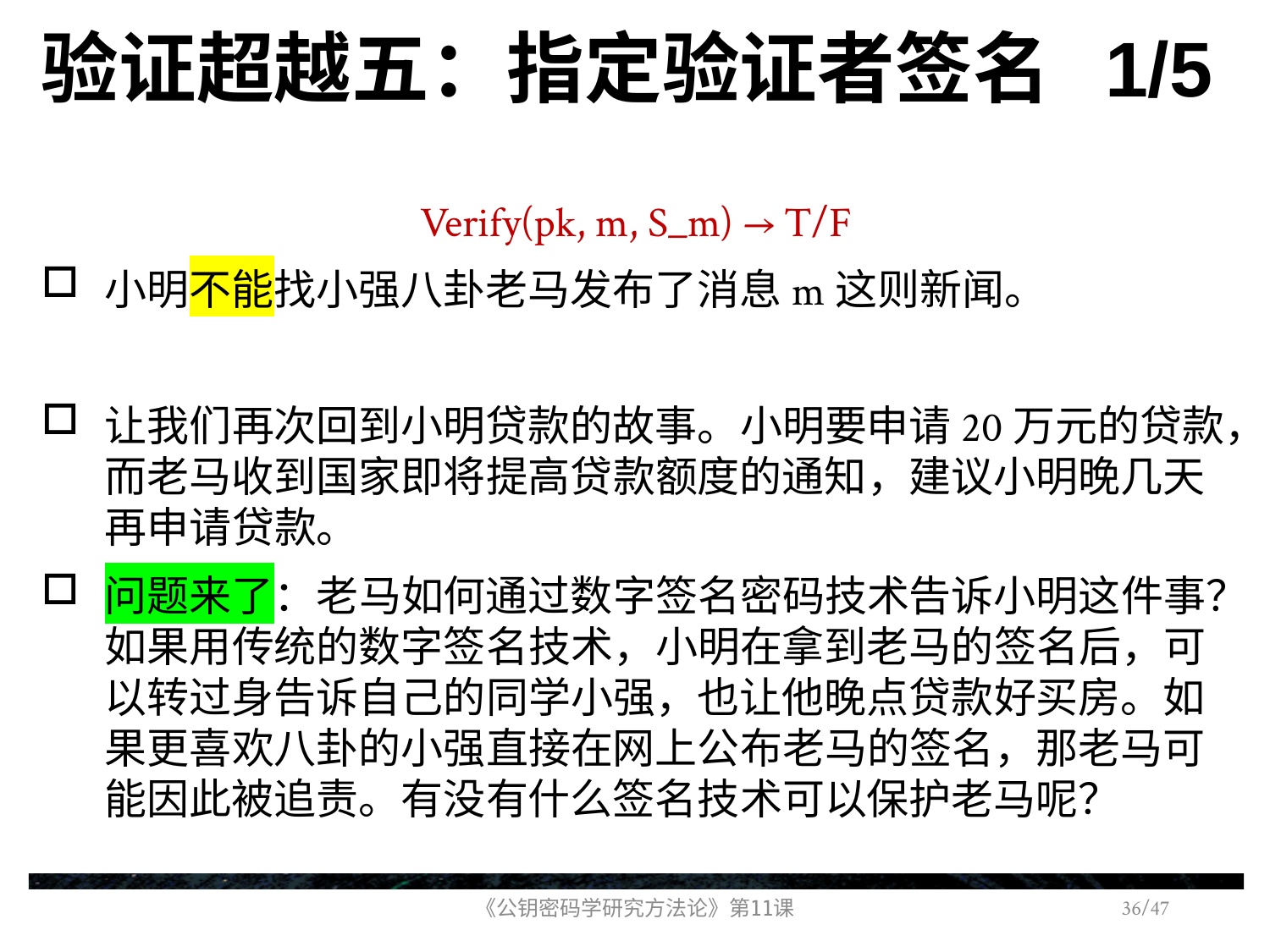

# 验证超越五：指定验证者签名  1/5
Verify(pk, m, S_m) → T/F
小明不能找小强八卦老马发布了消息m这则新闻。

让我们再次回到小明贷款的故事。小明要申请20万元的贷款，而老马收到国家即将提高贷款额度的通知，建议小明晚几天再申请贷款。
问题来了：老马如何通过数字签名密码技术告诉小明这件事？如果用传统的数字签名技术，小明在拿到老马的签名后，可以转过身告诉自己的同学小强，也让他晚点贷款好买房。如果更喜欢八卦的小强直接在网上公布老马的签名，那老马可能因此被追责。有没有什么签名技术可以保护老马呢？
《公钥密码学研究方法论》第11课
36/47